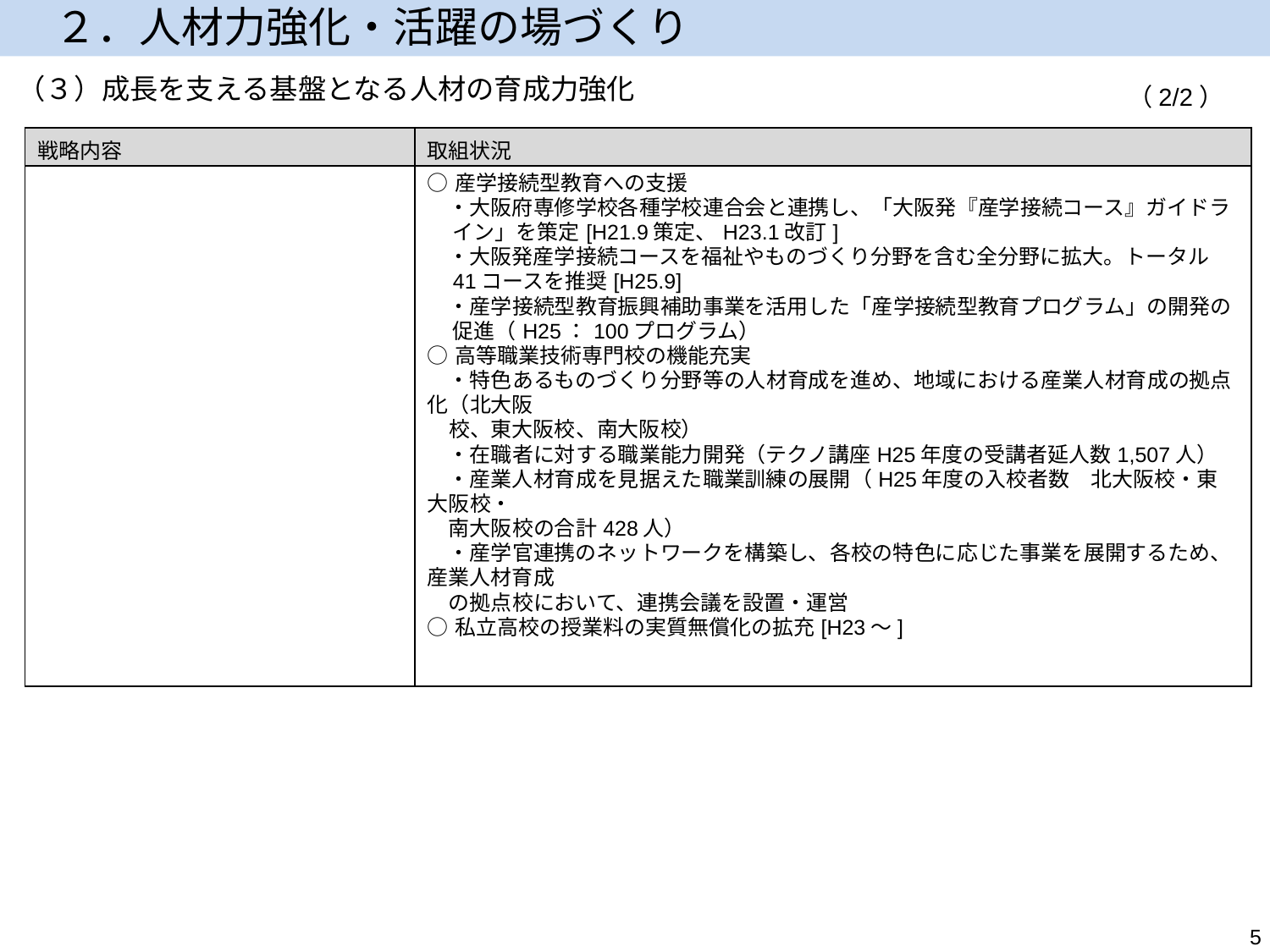

２．人材力強化・活躍の場づくり
（３）成長を支える基盤となる人材の育成力強化
（2/2）
| 戦略内容 | 取組状況 |
| --- | --- |
|  | ○産学接続型教育への支援 　・大阪府専修学校各種学校連合会と連携し、「大阪発『産学接続コース』ガイドライン」を策定[H21.9策定、H23.1改訂] 　・大阪発産学接続コースを福祉やものづくり分野を含む全分野に拡大。トータル41コースを推奨[H25.9] 　・産学接続型教育振興補助事業を活用した「産学接続型教育プログラム」の開発の促進（H25：100プログラム） ○高等職業技術専門校の機能充実 　・特色あるものづくり分野等の人材育成を進め、地域における産業人材育成の拠点化（北大阪 　校、東大阪校、南大阪校） 　・在職者に対する職業能力開発（テクノ講座H25年度の受講者延人数1,507人） 　・産業人材育成を見据えた職業訓練の展開（H25年度の入校者数　北大阪校・東大阪校・ 　南大阪校の合計428人） 　・産学官連携のネットワークを構築し、各校の特色に応じた事業を展開するため、産業人材育成 　の拠点校において、連携会議を設置・運営 ○私立高校の授業料の実質無償化の拡充[H23～] |
5